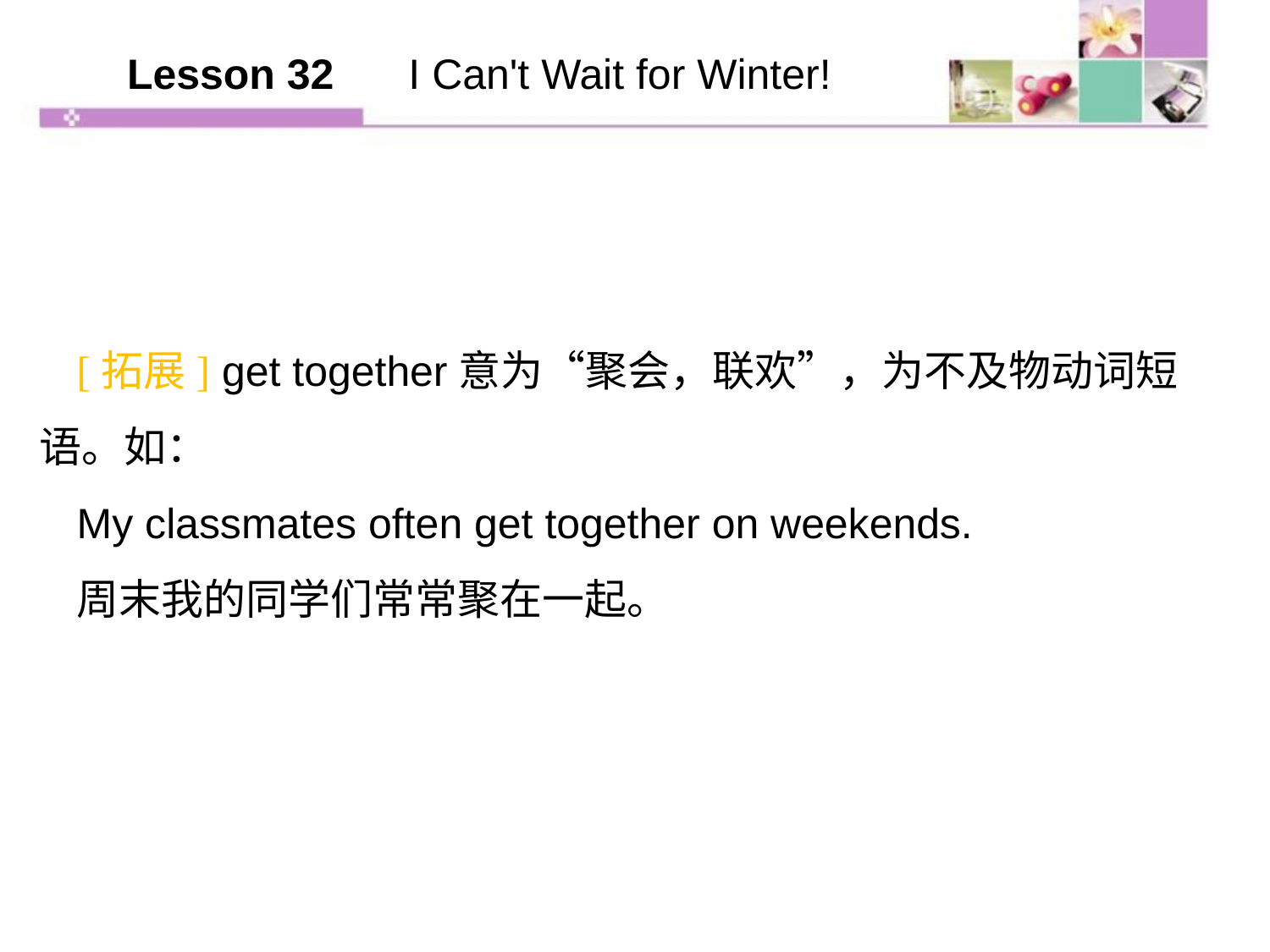

Lesson 32 　I Can't Wait for Winter!
[拓展] get together意为“聚会，联欢”，为不及物动词短语。如：
My classmates often get together on weekends.
周末我的同学们常常聚在一起。